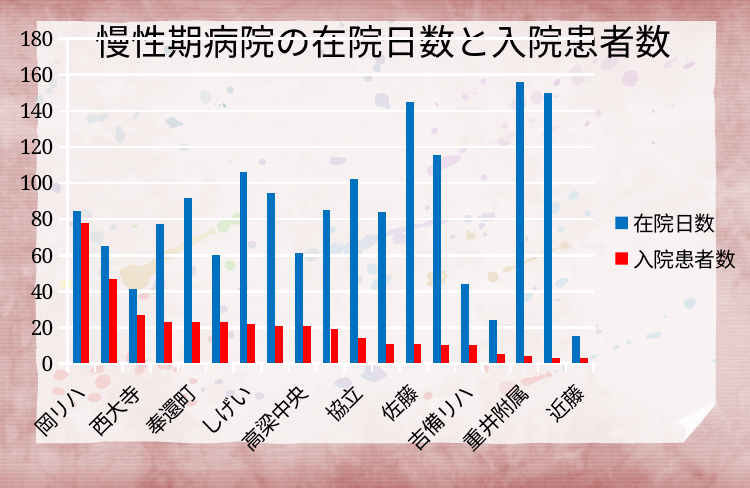

### Chart

| Category | 在院日数 | 入院患者数 |
|---|---|---|
| 岡リハ | 84.3 | 78.0 |
| 児中 | 64.8 | 47.0 |
| 西大寺 | 41.0 | 27.0 |
| 済生会吉備 | 77.4 | 23.0 |
| 奉還町 | 91.5 | 23.0 |
| さとう記念 | 60.1 | 23.0 |
| しげい | 106.0 | 22.0 |
| 光南 | 94.6 | 21.0 |
| 高梁中央 | 61.24 | 21.0 |
| 津山第一 | 85.2 | 19.0 |
| 協立 | 102.1 | 14.0 |
| 玉野市民 | 84.0 | 11.0 |
| 佐藤 | 145.0 | 11.0 |
| 藤田 | 115.5 | 10.0 |
| 吉備リハ | 43.9 | 10.0 |
| 草加 | 24.0 | 5.0 |
| 重井附属 | 156.0 | 4.0 |
| 梶木 | 150.0 | 3.0 |
| 近藤 | 15.3 | 3.0 |
# 慢性期病院の在院日数と入院患者数